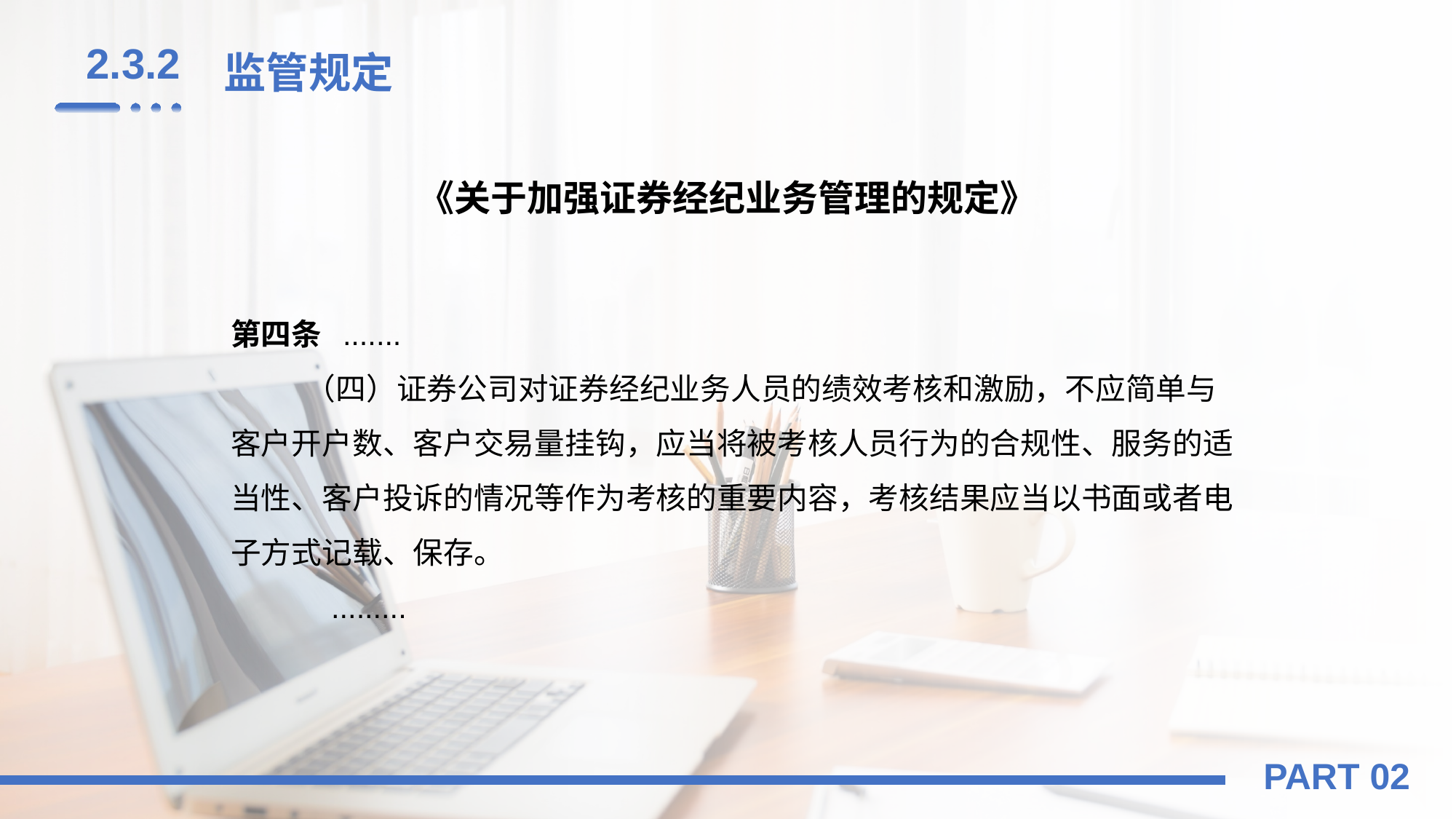

2.3.2
 监管规定

《关于加强证券经纪业务管理的规定》
第四条  .......
          （四）证券公司对证券经纪业务人员的绩效考核和激励，不应简单与客户开户数、客户交易量挂钩，应当将被考核人员行为的合规性、服务的适当性、客户投诉的情况等作为考核的重要内容，考核结果应当以书面或者电子方式记载、保存。
            .........

PART 02